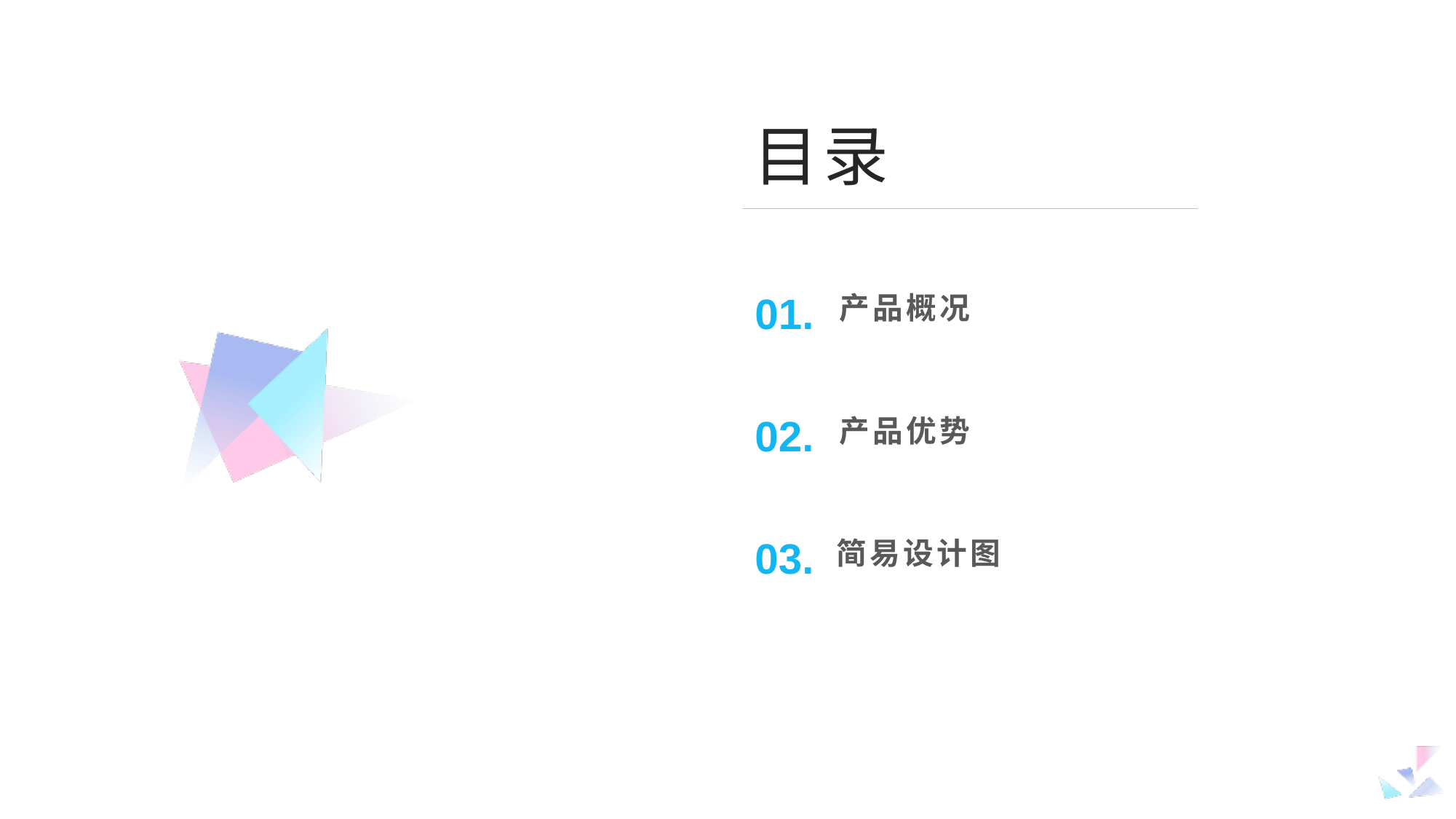

目录
产品概况
01.
产品优势
02.
简易设计图
03.